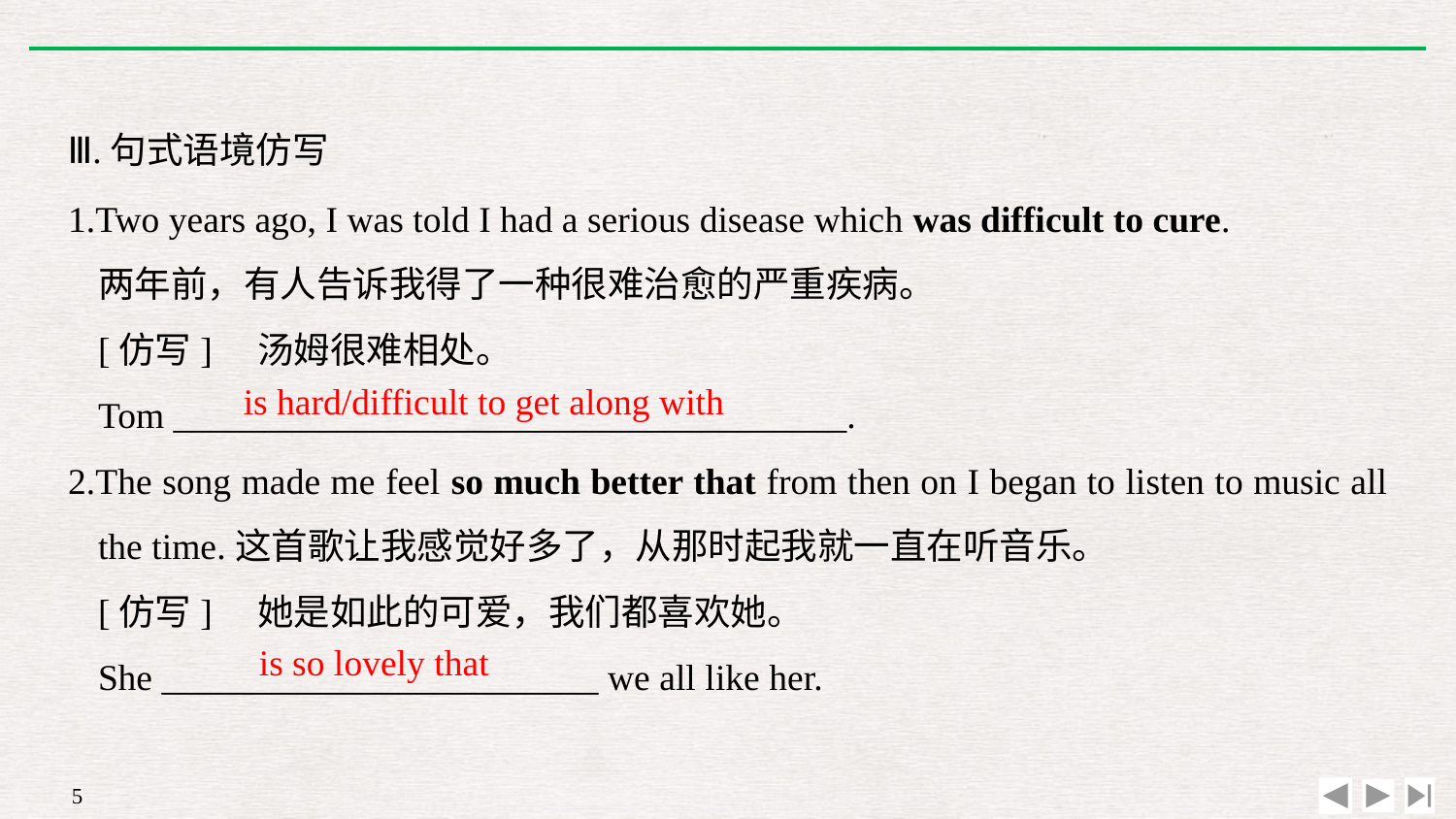

Ⅲ.句式语境仿写
1.Two years ago, I was told I had a serious disease which was difficult to cure.
	两年前，有人告诉我得了一种很难治愈的严重疾病。
	[仿写]　汤姆很难相处。
	Tom _____________________________________.
2.The song made me feel so much better that from then on I began to listen to music all the time.这首歌让我感觉好多了，从那时起我就一直在听音乐。
	[仿写]　她是如此的可爱，我们都喜欢她。
	She ________________________ we all like her.
is hard/difficult to get along with
is so lovely that